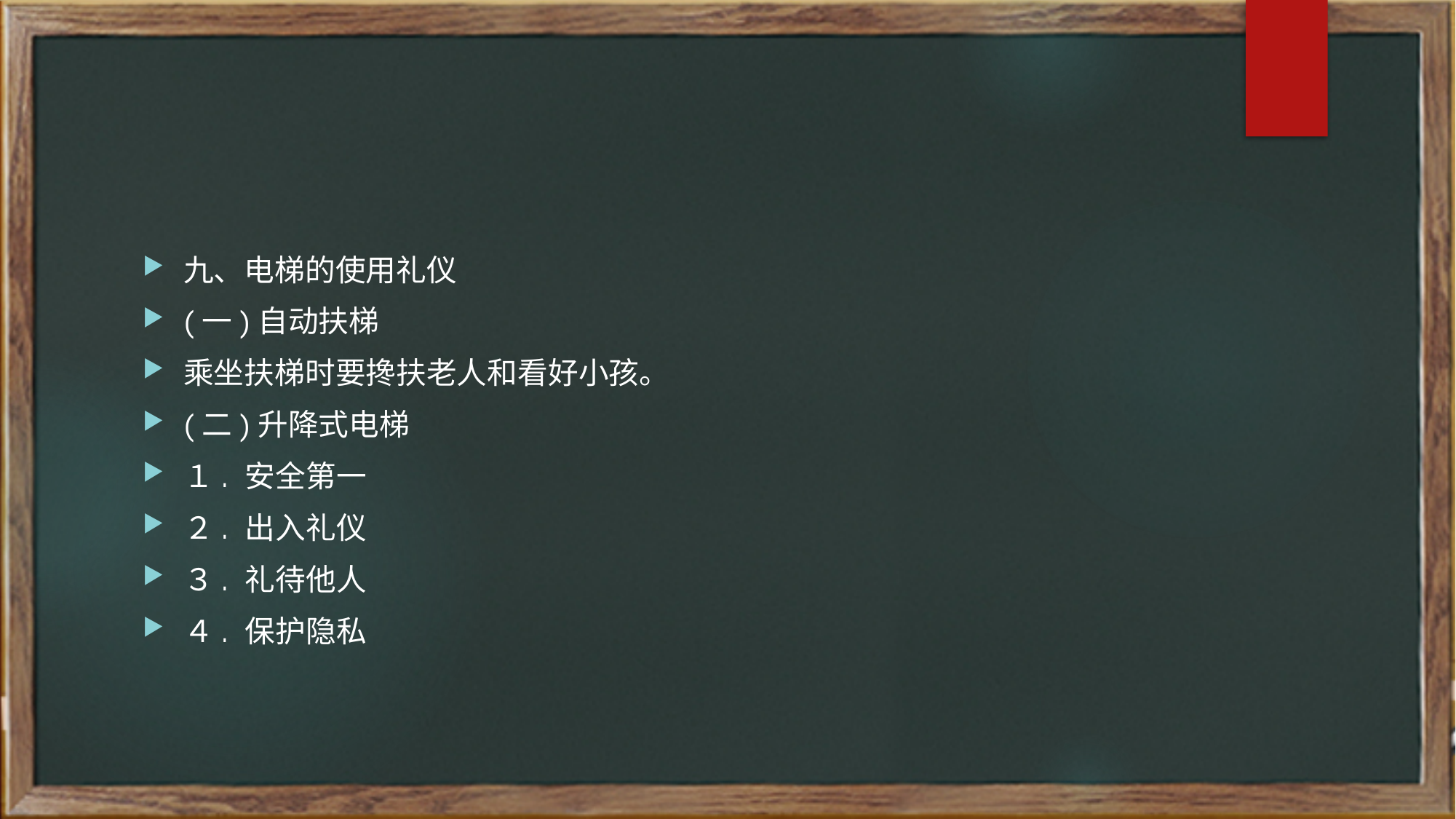

九、电梯的使用礼仪
(一)自动扶梯
乘坐扶梯时要搀扶老人和看好小孩。
(二)升降式电梯
１. 安全第一
２. 出入礼仪
３. 礼待他人
４. 保护隐私